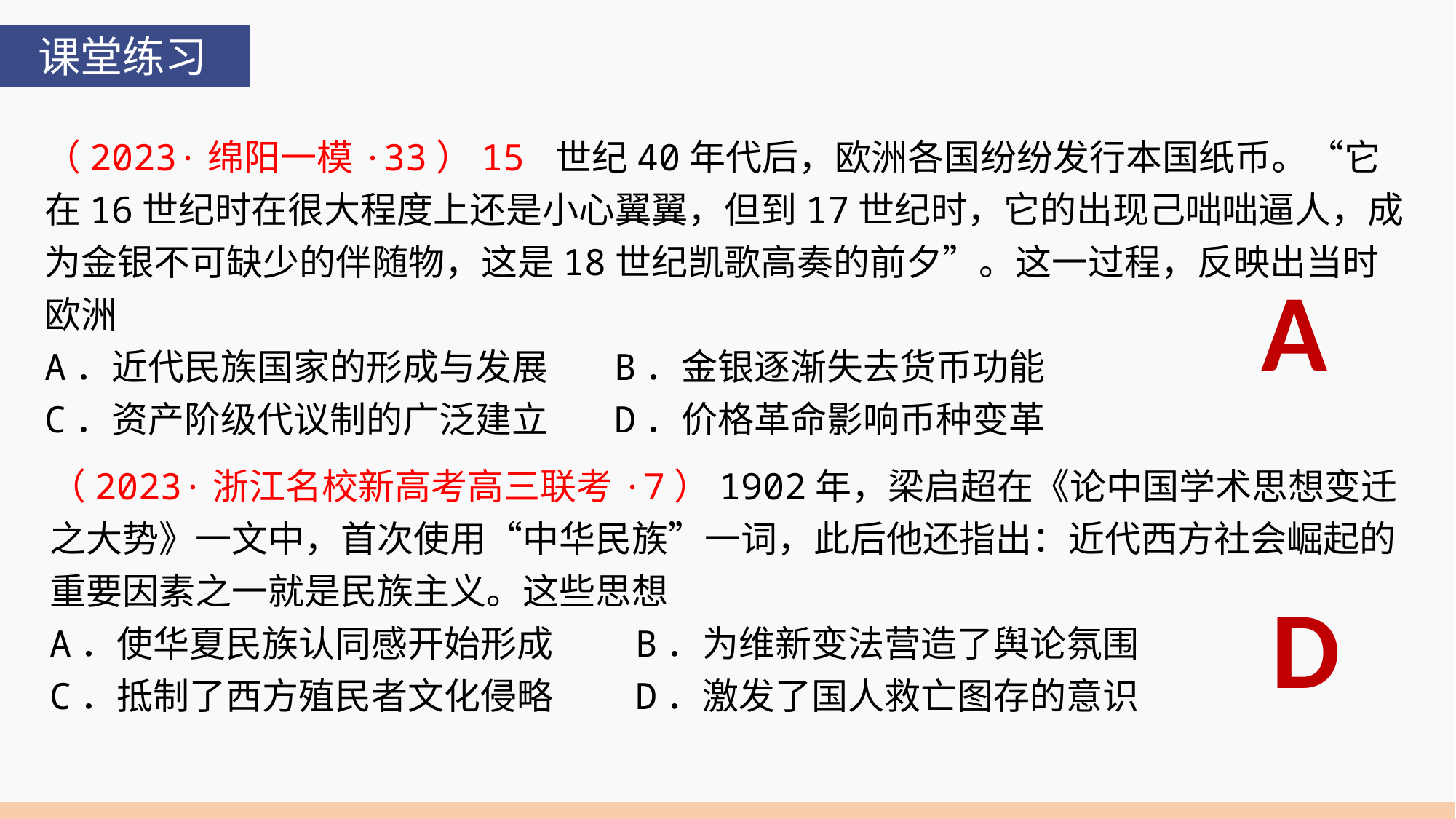

课堂练习
（2023·绵阳一模·33）15 世纪40年代后，欧洲各国纷纷发行本国纸币。“它在16世纪时在很大程度上还是小心翼翼，但到17世纪时，它的出现己咄咄逼人，成为金银不可缺少的伴随物，这是18世纪凯歌高奏的前夕”。这一过程，反映出当时欧洲
A．近代民族国家的形成与发展       B．金银逐渐失去货币功能
C．资产阶级代议制的广泛建立       D．价格革命影响币种变革
A
（2023·浙江名校新高考高三联考·7）1902年，梁启超在《论中国学术思想变迁之大势》一文中，首次使用“中华民族”一词，此后他还指出：近代西方社会崛起的重要因素之一就是民族主义。这些思想
A．使华夏民族认同感开始形成         B．为维新变法营造了舆论氛围
C．抵制了西方殖民者文化侵略         D．激发了国人救亡图存的意识
D